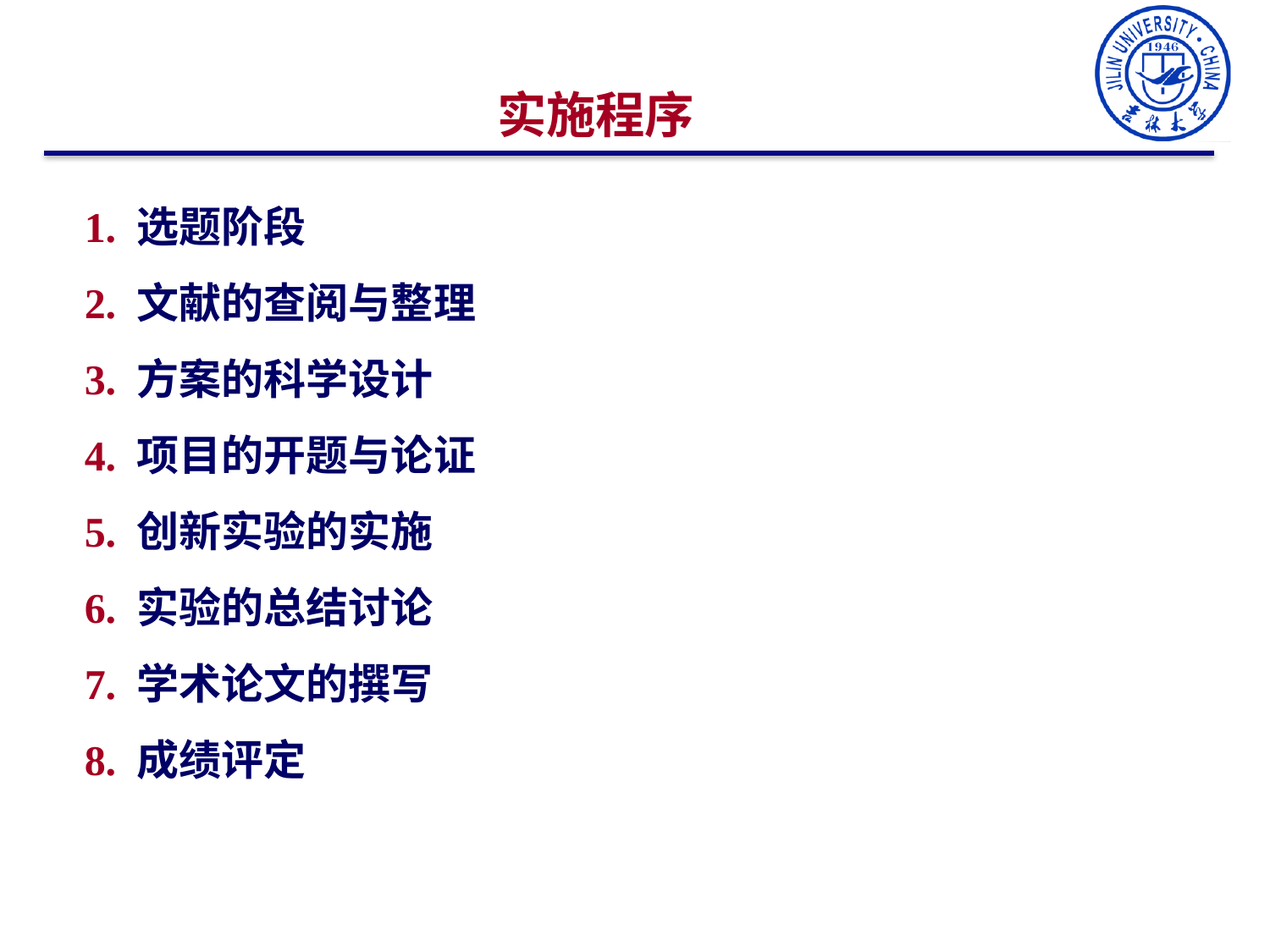

实施程序
1. 选题阶段
2. 文献的查阅与整理
3. 方案的科学设计
4. 项目的开题与论证
5. 创新实验的实施
6. 实验的总结讨论
7. 学术论文的撰写
8. 成绩评定